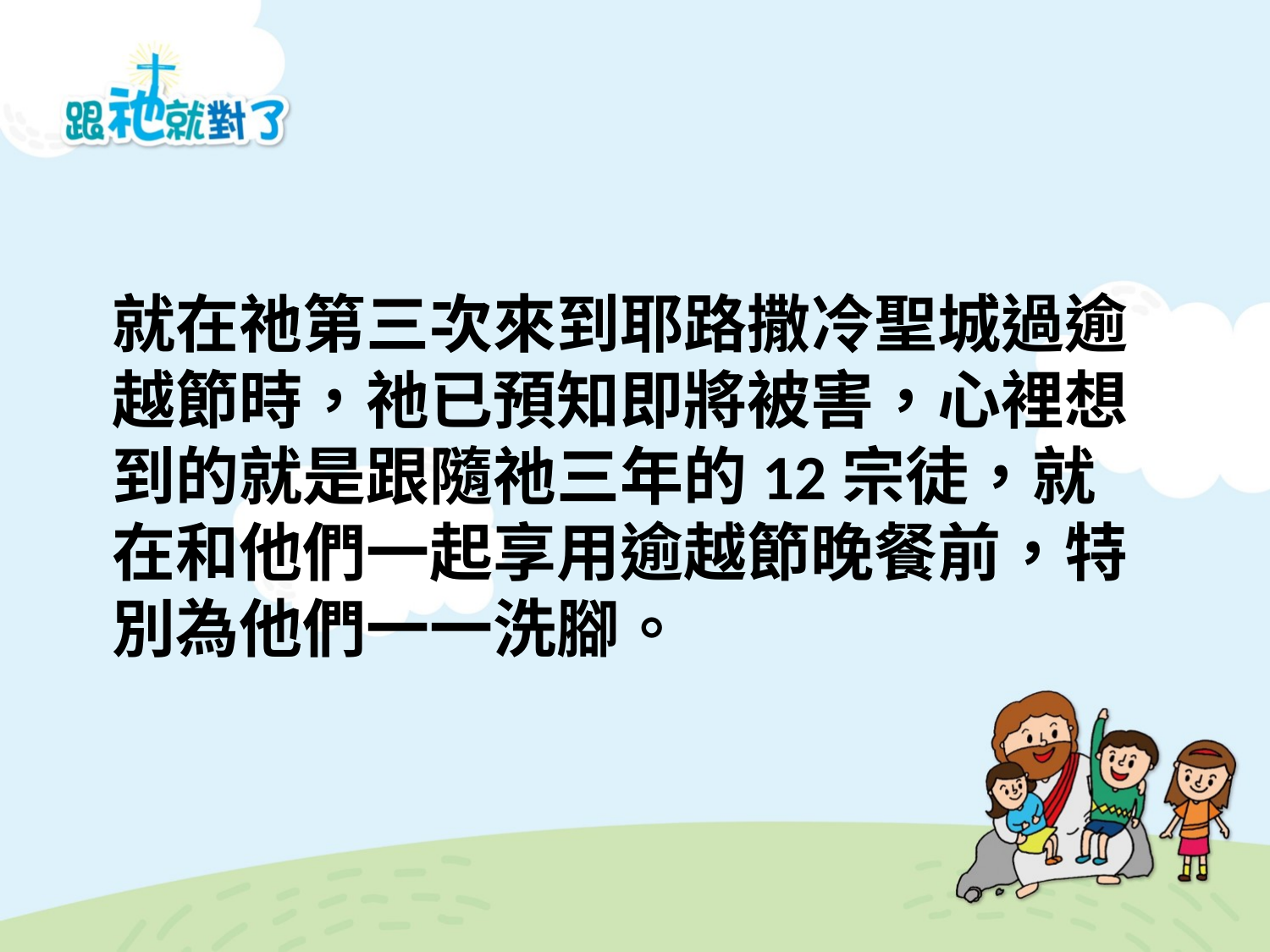

就在祂第三次來到耶路撒冷聖城過逾越節時，祂已預知即將被害，心裡想到的就是跟隨祂三年的12宗徒，就在和他們一起享用逾越節晚餐前，特別為他們一一洗腳。